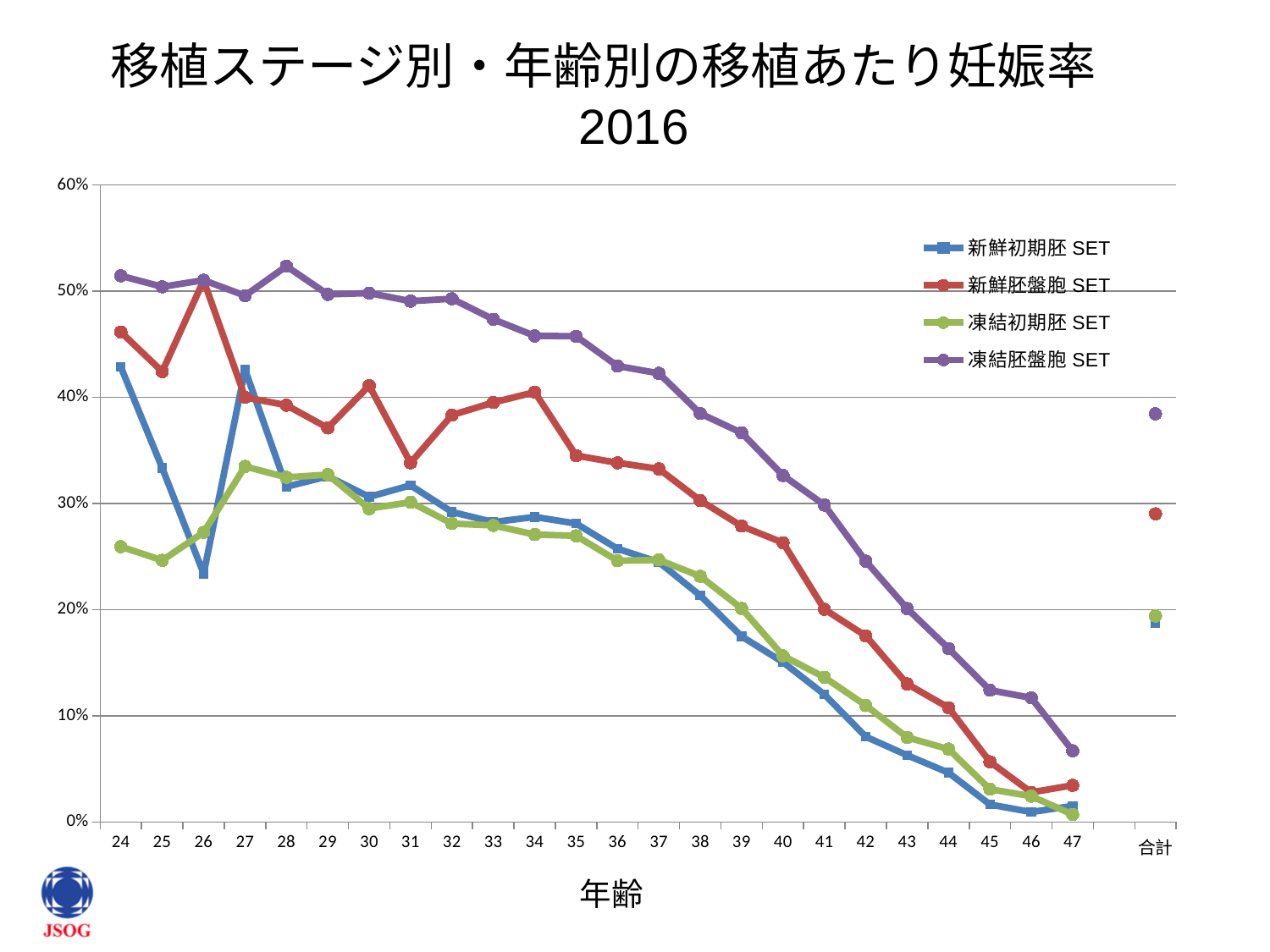

# 移植ステージ別・年齢別の移植あたり妊娠率　2016

### Chart

| Category | 新鮮初期胚SET | 新鮮胚盤胞SET | 凍結初期胚SET | 凍結胚盤胞SET |
|---|---|---|---|---|
| 24 | 0.42857142857142855 | 0.46153846153846156 | 0.25925925925925924 | 0.5144927536231884 |
| 25 | 0.3333333333333333 | 0.42424242424242425 | 0.2463768115942029 | 0.5041322314049587 |
| 26 | 0.23387096774193547 | 0.5102040816326531 | 0.2727272727272727 | 0.5103189493433395 |
| 27 | 0.4260869565217391 | 0.4 | 0.33488372093023255 | 0.49580712788259956 |
| 28 | 0.3157894736842105 | 0.3925925925925926 | 0.32463768115942027 | 0.5235294117647059 |
| 29 | 0.3256150506512301 | 0.37117903930131 | 0.3271812080536913 | 0.4970155192996419 |
| 30 | 0.3062568605927552 | 0.410958904109589 | 0.29518072289156627 | 0.4981889105600446 |
| 31 | 0.3170731707317073 | 0.3383084577114428 | 0.30123927550047663 | 0.49060272197018795 |
| 32 | 0.29197572488199597 | 0.3832599118942731 | 0.28103579588728106 | 0.49287598944591027 |
| 33 | 0.2824302134646962 | 0.3951310861423221 | 0.279296875 | 0.4734820505244497 |
| 34 | 0.2873051224944321 | 0.4048706240487062 | 0.2707150964812713 | 0.45790007608419986 |
| 35 | 0.2810832991382848 | 0.3451443569553806 | 0.269482151835093 | 0.45756414721931965 |
| 36 | 0.2572852760736196 | 0.3383270911360799 | 0.2460243217960711 | 0.42950108459869846 |
| 37 | 0.2446730345334313 | 0.3325740318906606 | 0.24685853263072557 | 0.42263999195737406 |
| 38 | 0.21321505047415112 | 0.3028571428571429 | 0.23137697516930023 | 0.38474041495362843 |
| 39 | 0.17477575428105463 | 0.27864077669902915 | 0.20111927247289263 | 0.3665895418787598 |
| 40 | 0.1504254735108427 | 0.26304347826086955 | 0.1564459930313589 | 0.3264450434261755 |
| 41 | 0.1200804366561333 | 0.20023282887077998 | 0.1362339514978602 | 0.2986011675294636 |
| 42 | 0.08023255813953488 | 0.17523056653491437 | 0.10966057441253264 | 0.2455909449855225 |
| 43 | 0.0627597672485453 | 0.12994350282485875 | 0.07959479015918958 | 0.20094099196236032 |
| 44 | 0.04632972322503008 | 0.10759493670886076 | 0.06858710562414266 | 0.16336971350613916 |
| 45 | 0.016346153846153847 | 0.05660377358490566 | 0.03078556263269639 | 0.12407282535401214 |
| 46 | 0.00927643784786642 | 0.027777777777777776 | 0.024208566108007448 | 0.11683848797250859 |
| 47 | 0.015037593984962405 | 0.034482758620689655 | 0.006920415224913495 | 0.06692913385826772 |
|  | None | None | None | None |
| 合計 | 0.18730471152663306 | 0.2902306773274515 | 0.19398979621929283 | 0.3844970981663057 |
年齢